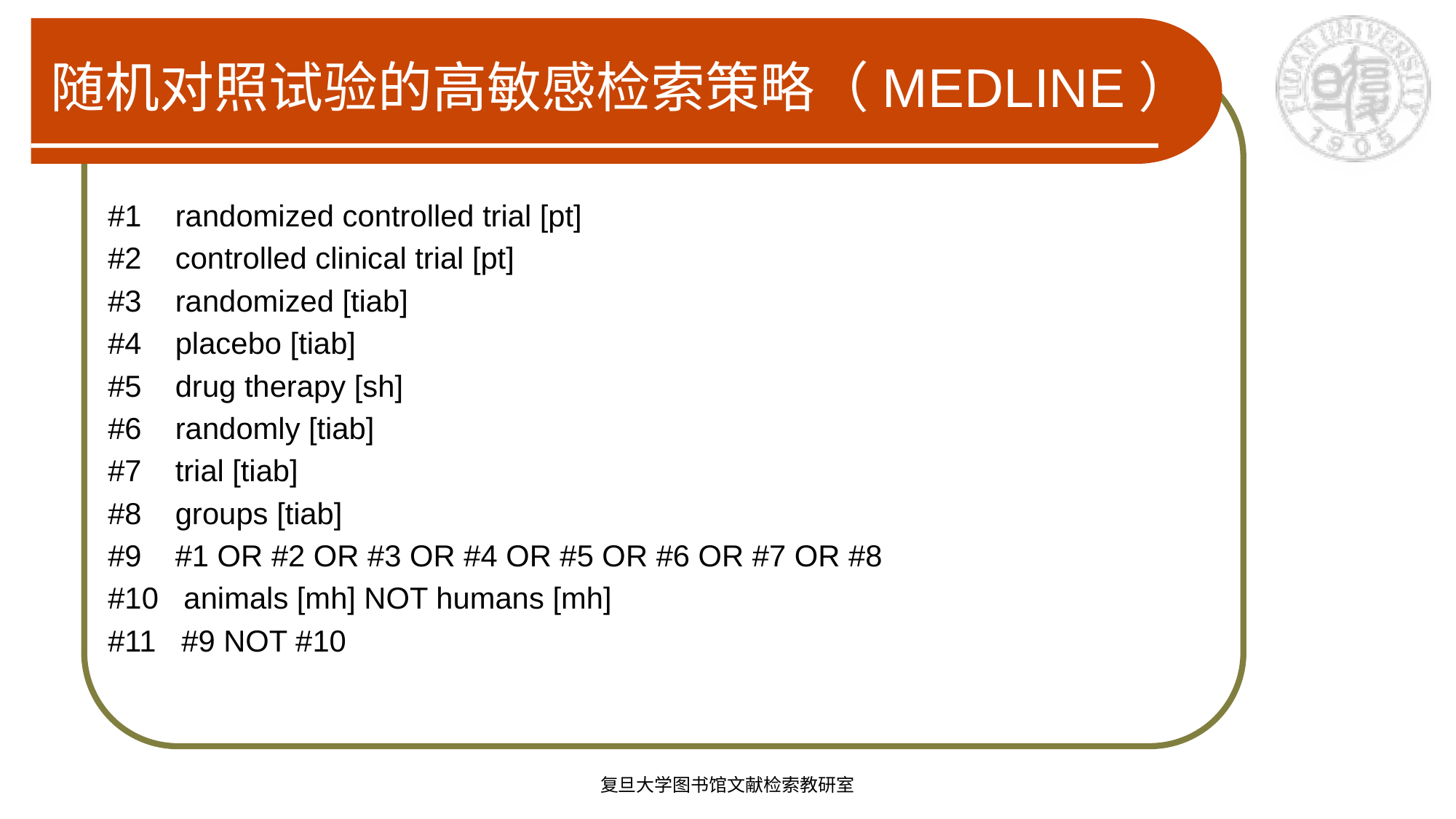

# 随机对照试验的高敏感检索策略（MEDLINE）
#1    randomized controlled trial [pt]
#2    controlled clinical trial [pt]
#3    randomized [tiab]
#4    placebo [tiab]
#5    drug therapy [sh]
#6    randomly [tiab]
#7    trial [tiab]
#8    groups [tiab]
#9    #1 OR #2 OR #3 OR #4 OR #5 OR #6 OR #7 OR #8
#10   animals [mh] NOT humans [mh]
#11   #9 NOT #10
复旦大学图书馆文献检索教研室
56